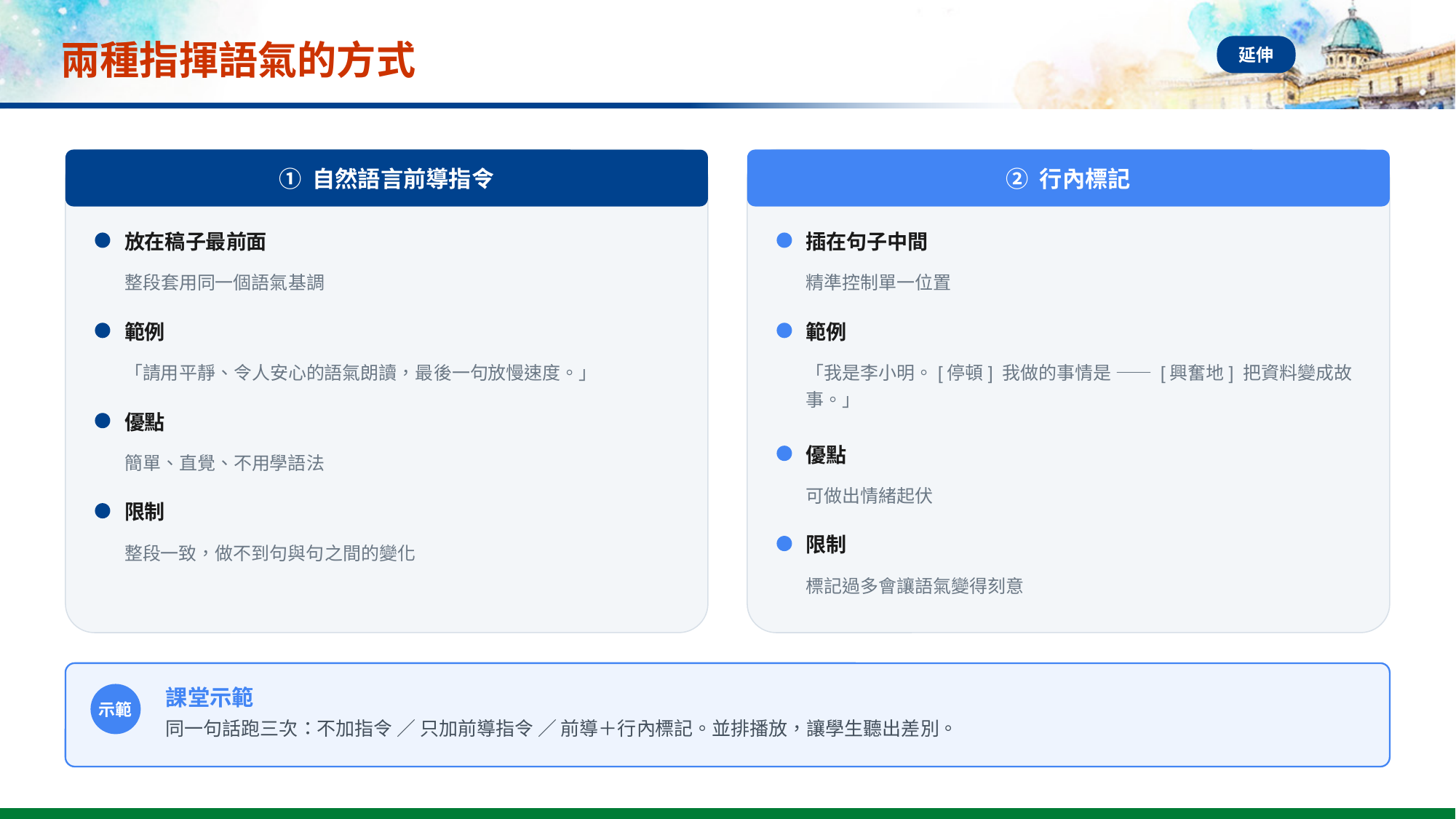

# 兩種指揮語氣的方式
延伸

① 自然語言前導指令

② 行內標記
放在稿子最前面
插在句子中間

整段套用同一個語氣基調
精準控制單一位置
範例
範例

「請用平靜、令人安心的語氣朗讀，最後一句放慢速度。」
「我是李小明。[停頓] 我做的事情是 —— [興奮地] 把資料變成故事。」
優點

優點

簡單、直覺、不用學語法
可做出情緒起伏
限制

限制

整段一致，做不到句與句之間的變化
標記過多會讓語氣變得刻意

課堂示範
示範
同一句話跑三次：不加指令 ／ 只加前導指令 ／ 前導＋行內標記。並排播放，讓學生聽出差別。